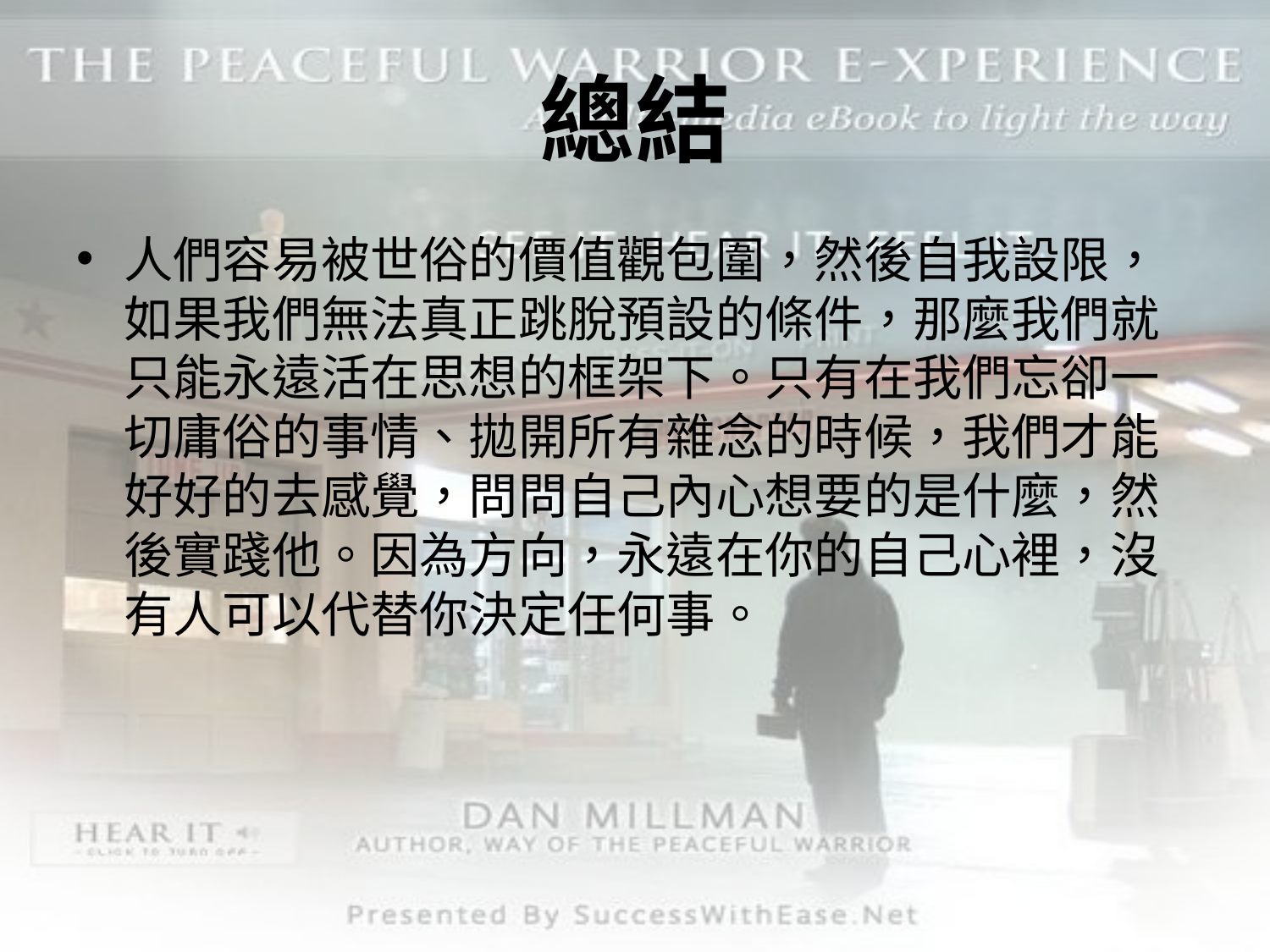

# 總結
人們容易被世俗的價值觀包圍，然後自我設限，如果我們無法真正跳脫預設的條件，那麼我們就只能永遠活在思想的框架下。只有在我們忘卻一切庸俗的事情、拋開所有雜念的時候，我們才能好好的去感覺，問問自己內心想要的是什麼，然後實踐他。因為方向，永遠在你的自己心裡，沒有人可以代替你決定任何事。